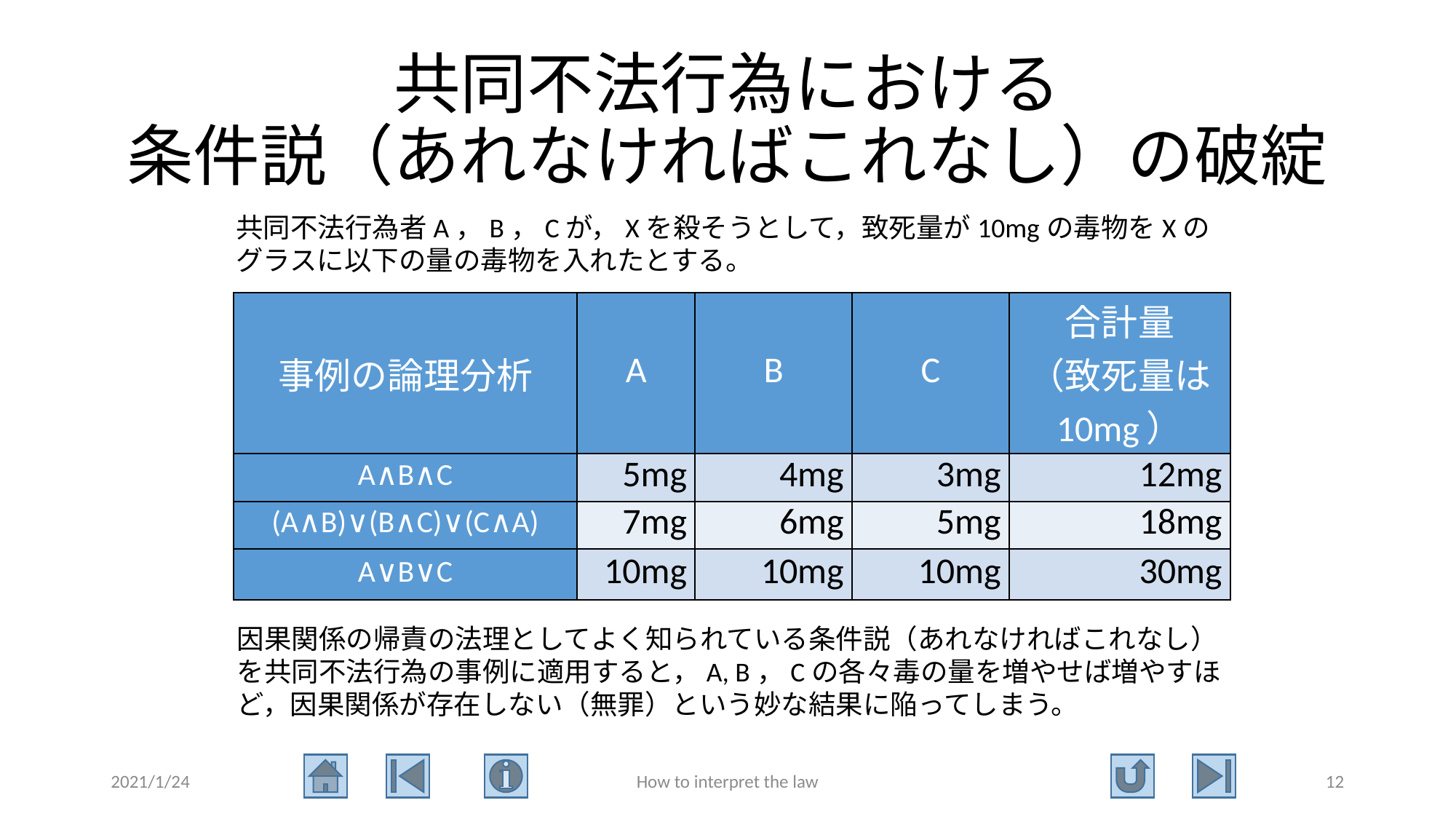

# 共同不法行為における 条件説（あれなければこれなし）の破綻
共同不法行為者A，B，Cが，Xを殺そうとして，致死量が10mgの毒物をXのグラスに以下の量の毒物を入れたとする。
| 事例の論理分析 | A | B | C | 合計量 （致死量は 10mg） |
| --- | --- | --- | --- | --- |
| A∧B∧C | 5mg | 4mg | 3mg | 12mg |
| (A∧B)∨(B∧C)∨(C∧A) | 7mg | 6mg | 5mg | 18mg |
| A∨B∨C | 10mg | 10mg | 10mg | 30mg |
因果関係の帰責の法理としてよく知られている条件説（あれなければこれなし）を共同不法行為の事例に適用すると，A, B，Cの各々毒の量を増やせば増やすほど，因果関係が存在しない（無罪）という妙な結果に陥ってしまう。
2021/1/24
How to interpret the law
12